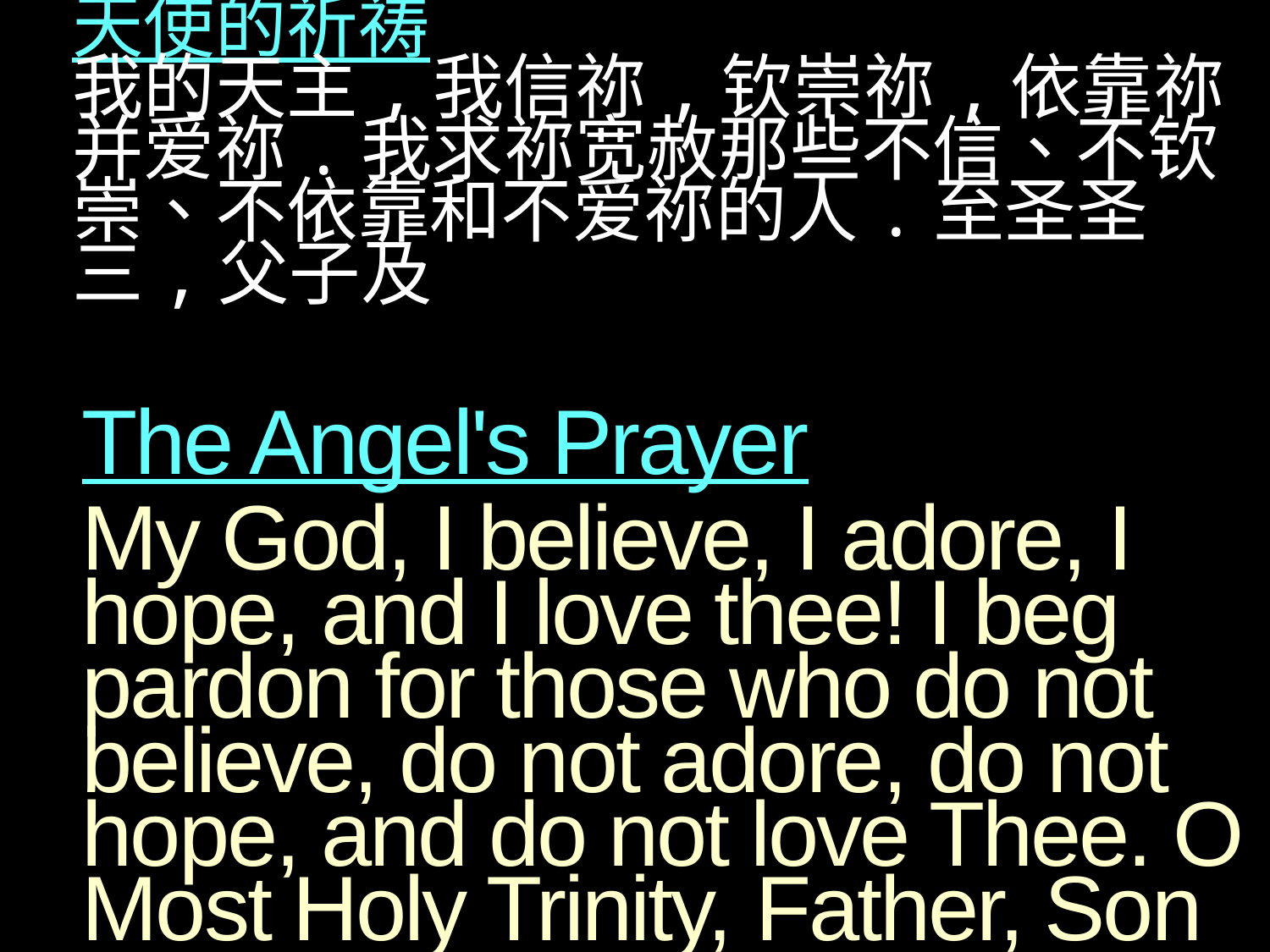

天使的祈祷
我的天主,我信祢,钦崇祢,依靠祢并爱祢.我求祢宽赦那些不信、不钦崇、不依靠和不爱祢的人.至圣圣三,父子及

The Angel's Prayer

My God, I believe, I adore, I hope, and I love thee! I beg pardon for those who do not believe, do not adore, do not hope, and do not love Thee. O Most Holy Trinity, Father, Son